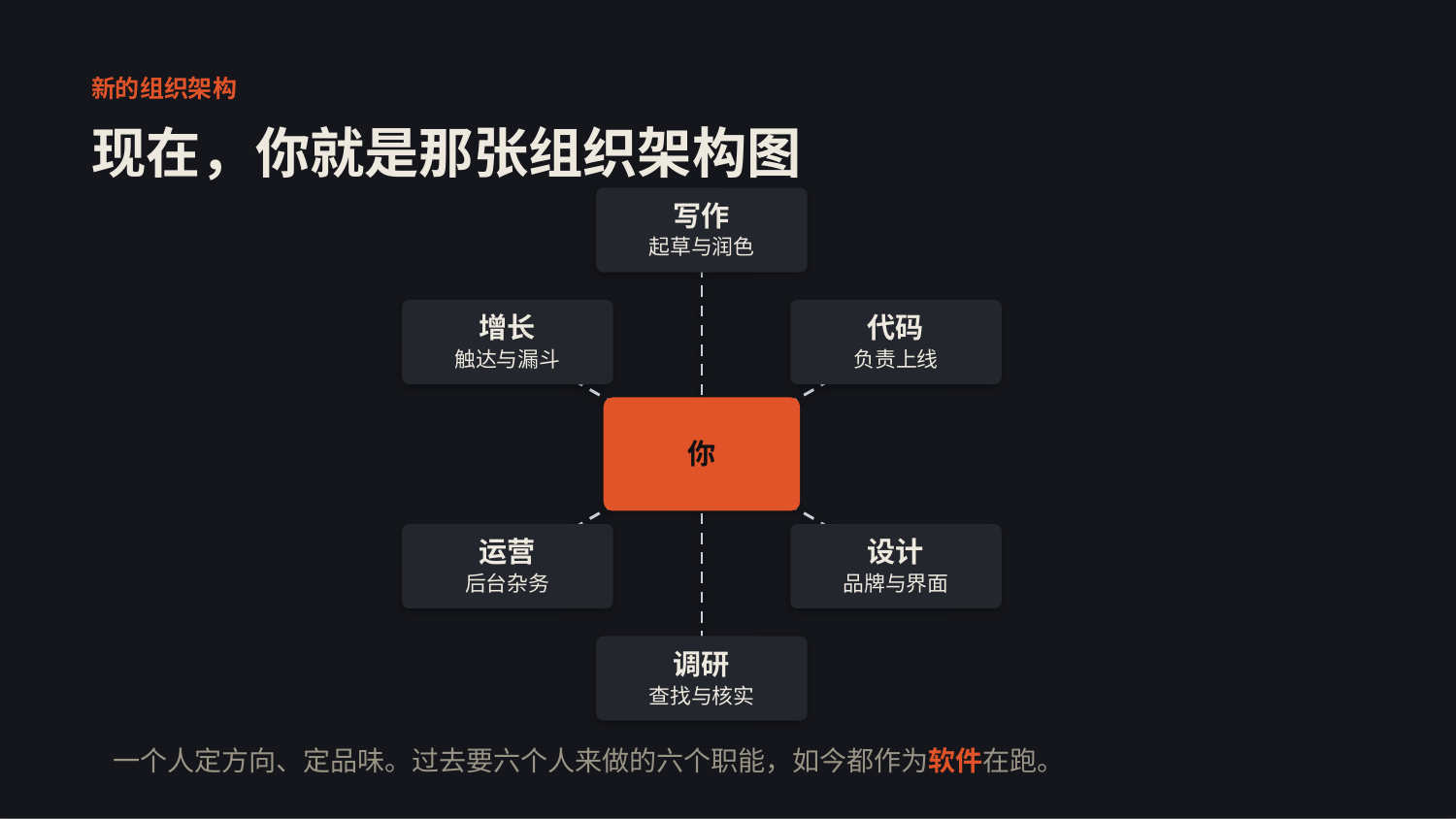

新的组织架构
现在，你就是那张组织架构图

写作
起草与润色

增长
触达与漏斗

代码
负责上线

你

运营
后台杂务

设计
品牌与界面

调研
查找与核实
一个人定方向、定品味。过去要六个人来做的六个职能，如今都作为软件在跑。